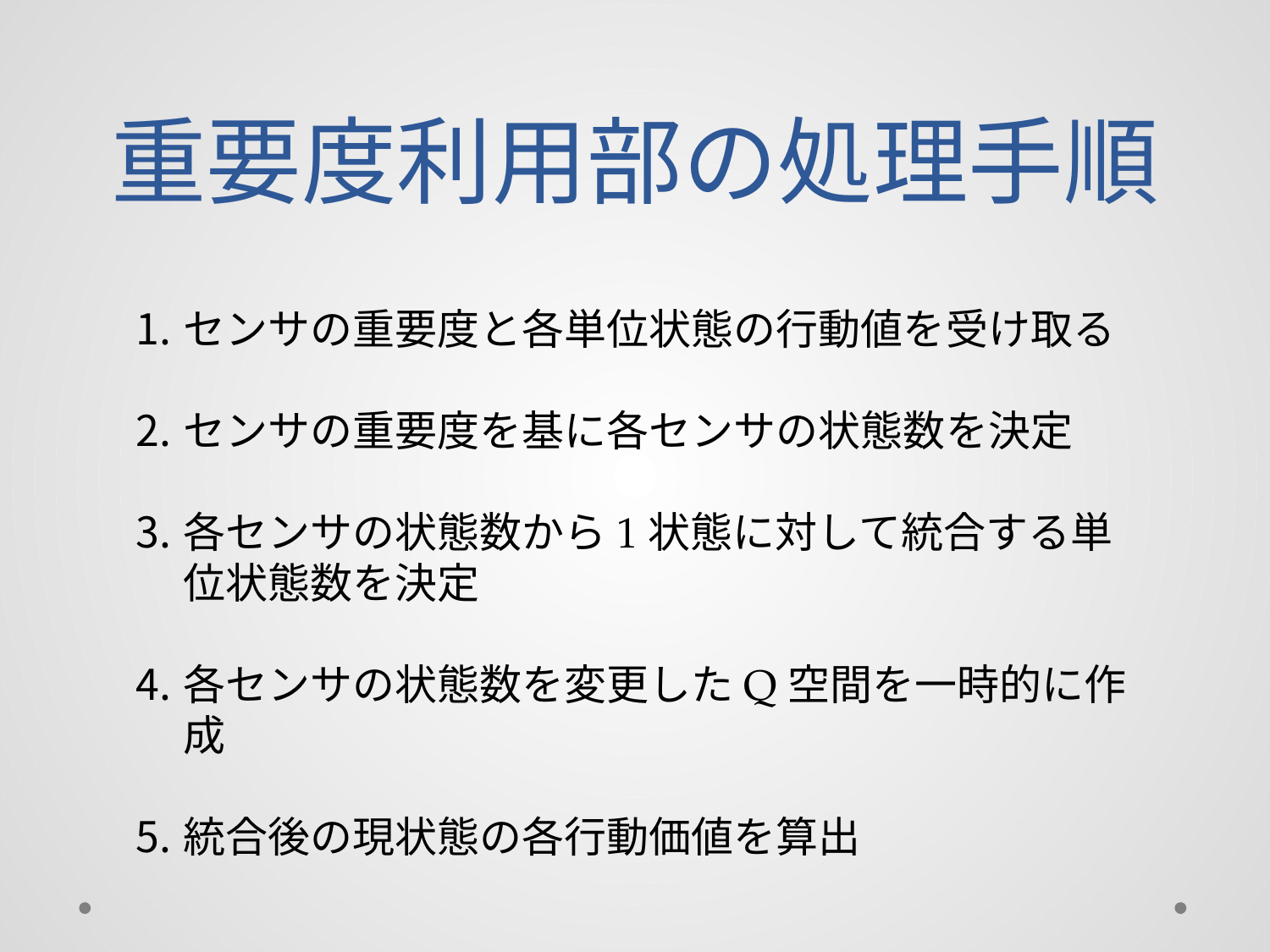

# 重要度利用部の処理手順
センサの重要度と各単位状態の行動値を受け取る

センサの重要度を基に各センサの状態数を決定

各センサの状態数から1状態に対して統合する単位状態数を決定

各センサの状態数を変更したQ空間を一時的に作成

統合後の現状態の各行動価値を算出